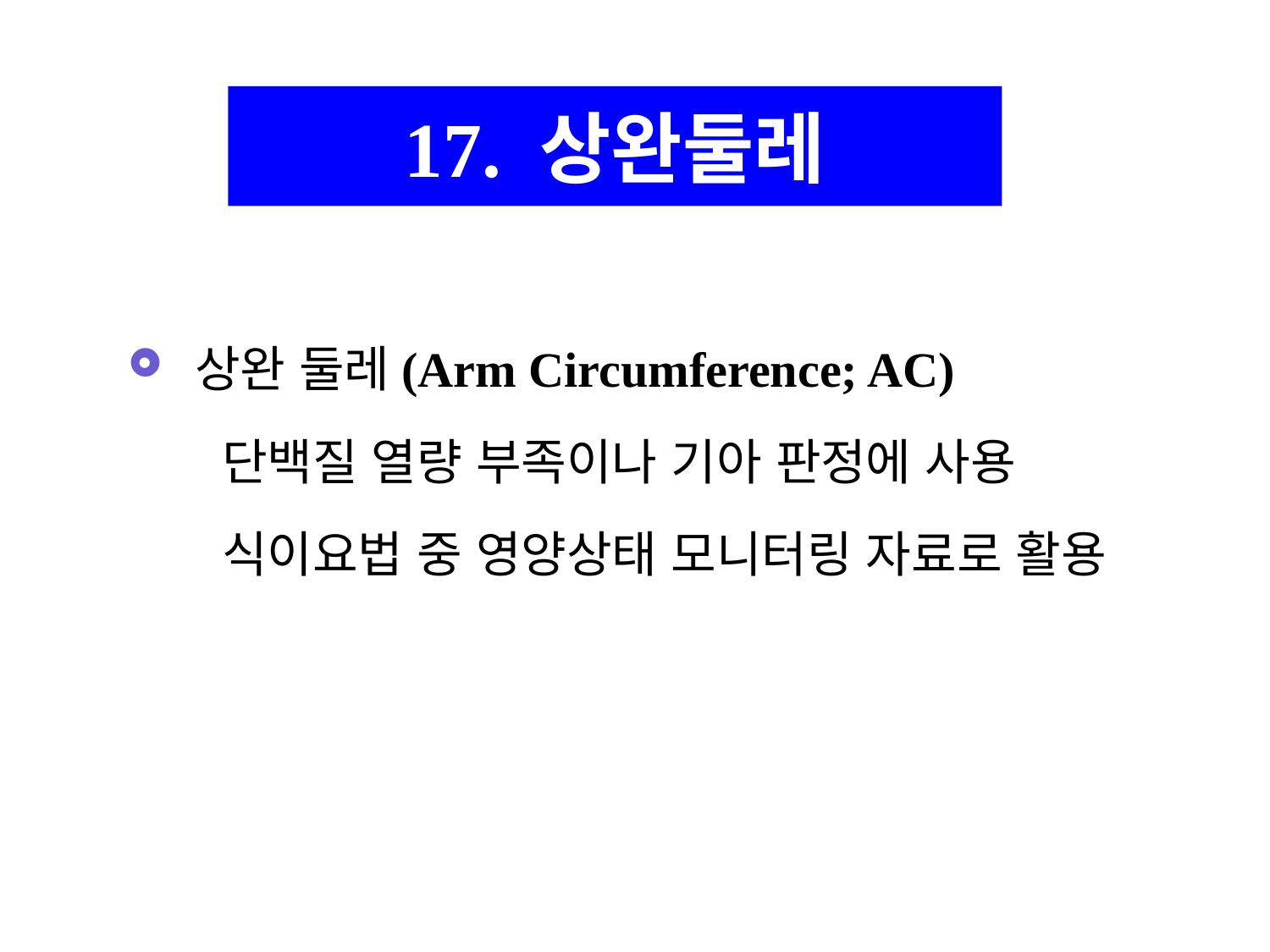

17. 상완둘레

상완 둘레(Arm Circumference; AC)
      단백질 열량 부족이나 기아 판정에 사용
      식이요법 중 영양상태 모니터링 자료로 활용